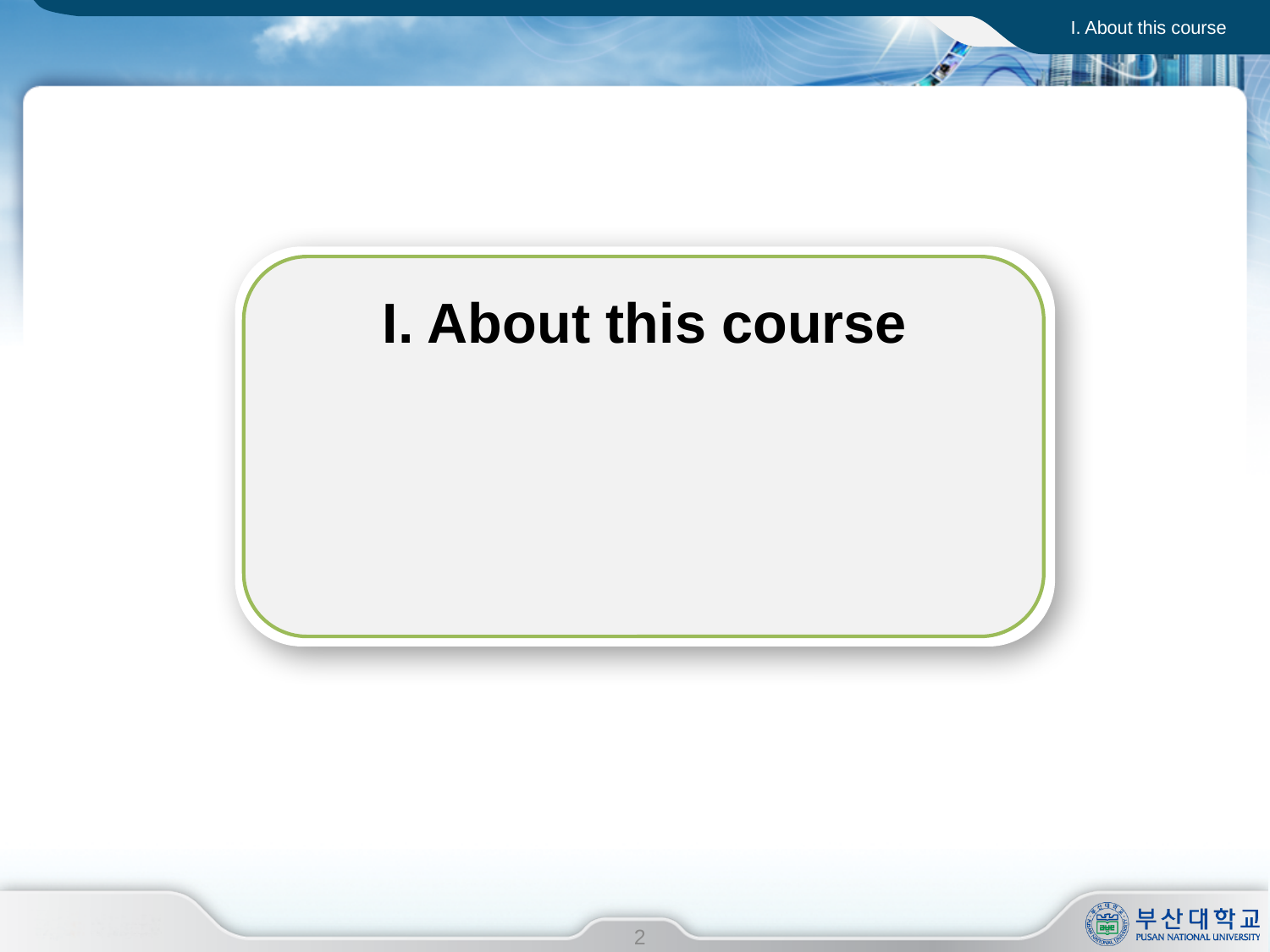

I. About this course

I. About this course
I. 사업 개요
2